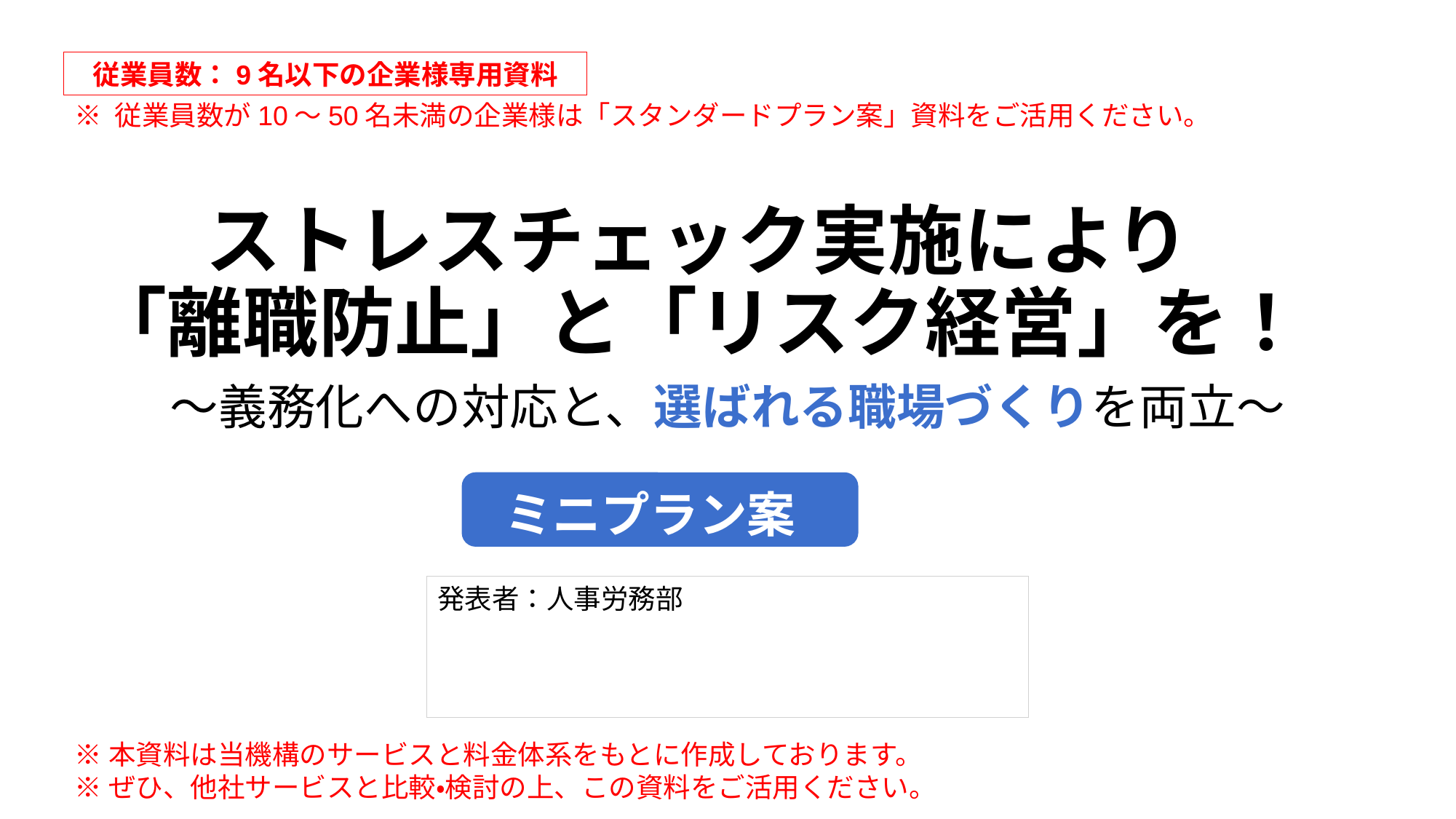

従業員数：9名以下の企業様専用資料
# ストレスチェック実施により 「離職防止」と「リスク経営」を！
※ 従業員数が10〜50名未満の企業様は「スタンダードプラン案」資料をご活用ください。
〜義務化への対応と、選ばれる職場づくりを両立〜

ミニプラン案
発表者：人事労務部

※本資料は当機構のサービスと料金体系をもとに作成しております。
※ぜひ、他社サービスと比較・検討の上、この資料をご活用ください。